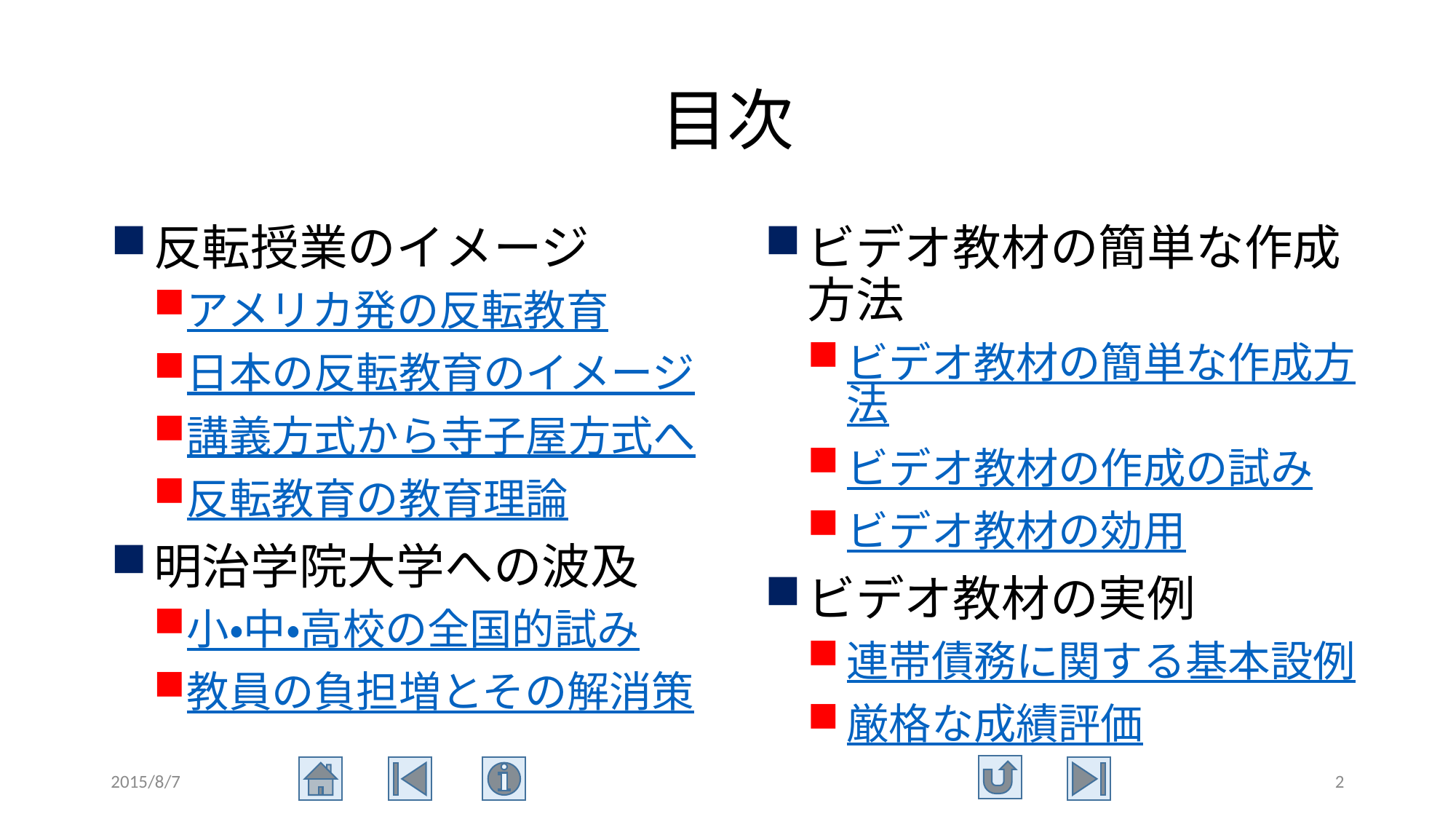

# 目次
反転授業のイメージ
アメリカ発の反転教育
日本の反転教育のイメージ
講義方式から寺子屋方式へ
反転教育の教育理論
明治学院大学への波及
小・中・高校の全国的試み
教員の負担増とその解消策
ビデオ教材の簡単な作成方法
ビデオ教材の簡単な作成方法
ビデオ教材の作成の試み
ビデオ教材の効用
ビデオ教材の実例
連帯債務に関する基本設例
厳格な成績評価
2015/8/7
2